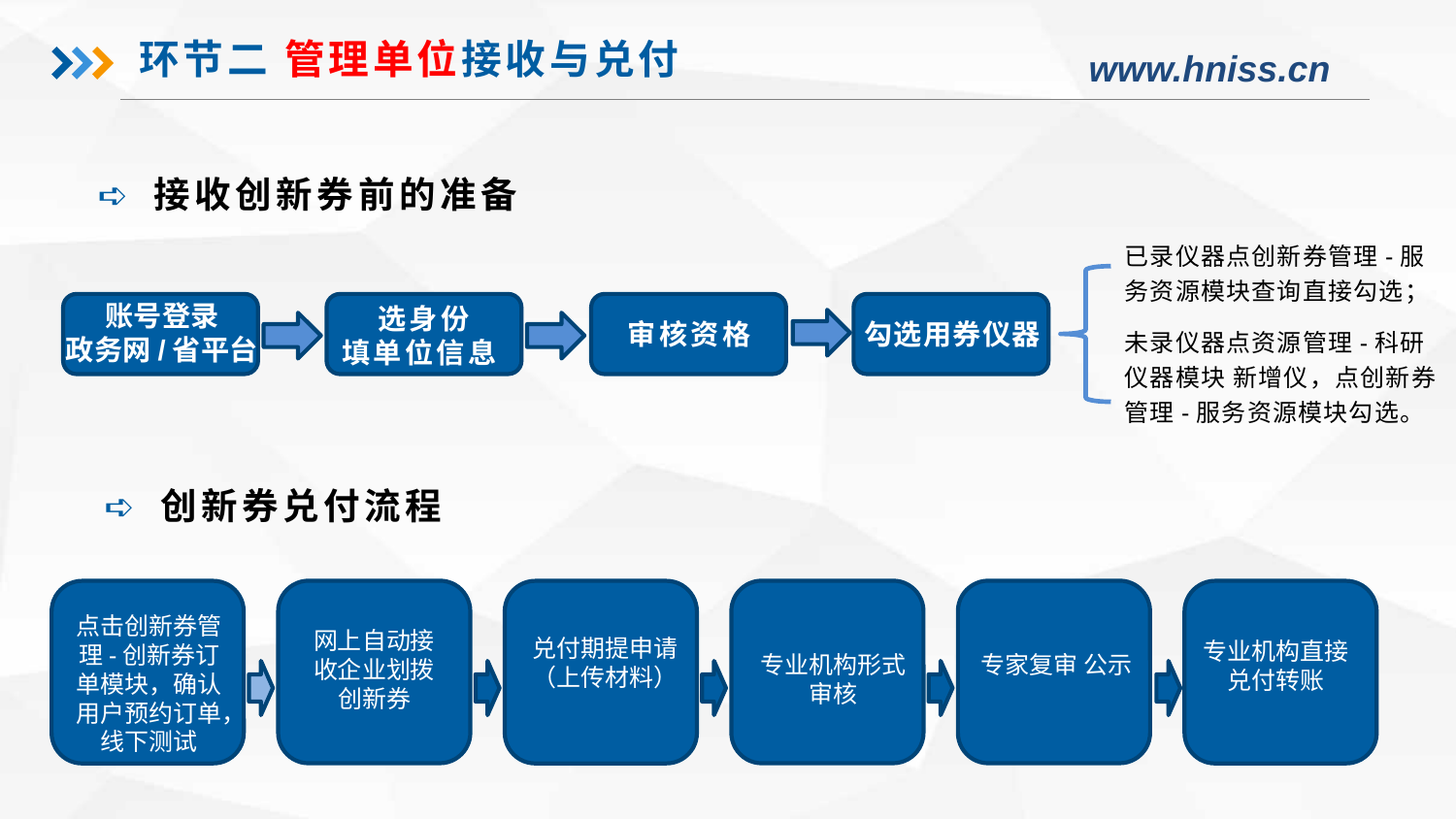

环节二 管理单位接收与兑付
➪ 接收创新券前的准备
已录仪器点创新券管理-服务资源模块查询直接勾选；
未录仪器点资源管理-科研仪器模块 新增仪，点创新券管理-服务资源模块勾选。

     账号登录
政务网/省平台

   选身份
填单位信息

审核资格

勾选用券仪器

➪ 创新券兑付流程

点击创新券管理-创新券订单模块，确认用户预约订单，线下测试
网上自动接收企业划拨创新券
兑付期提申请
（上传材料）
专业机构直接兑付转账
专业机构形式
审核
专家复审 公示